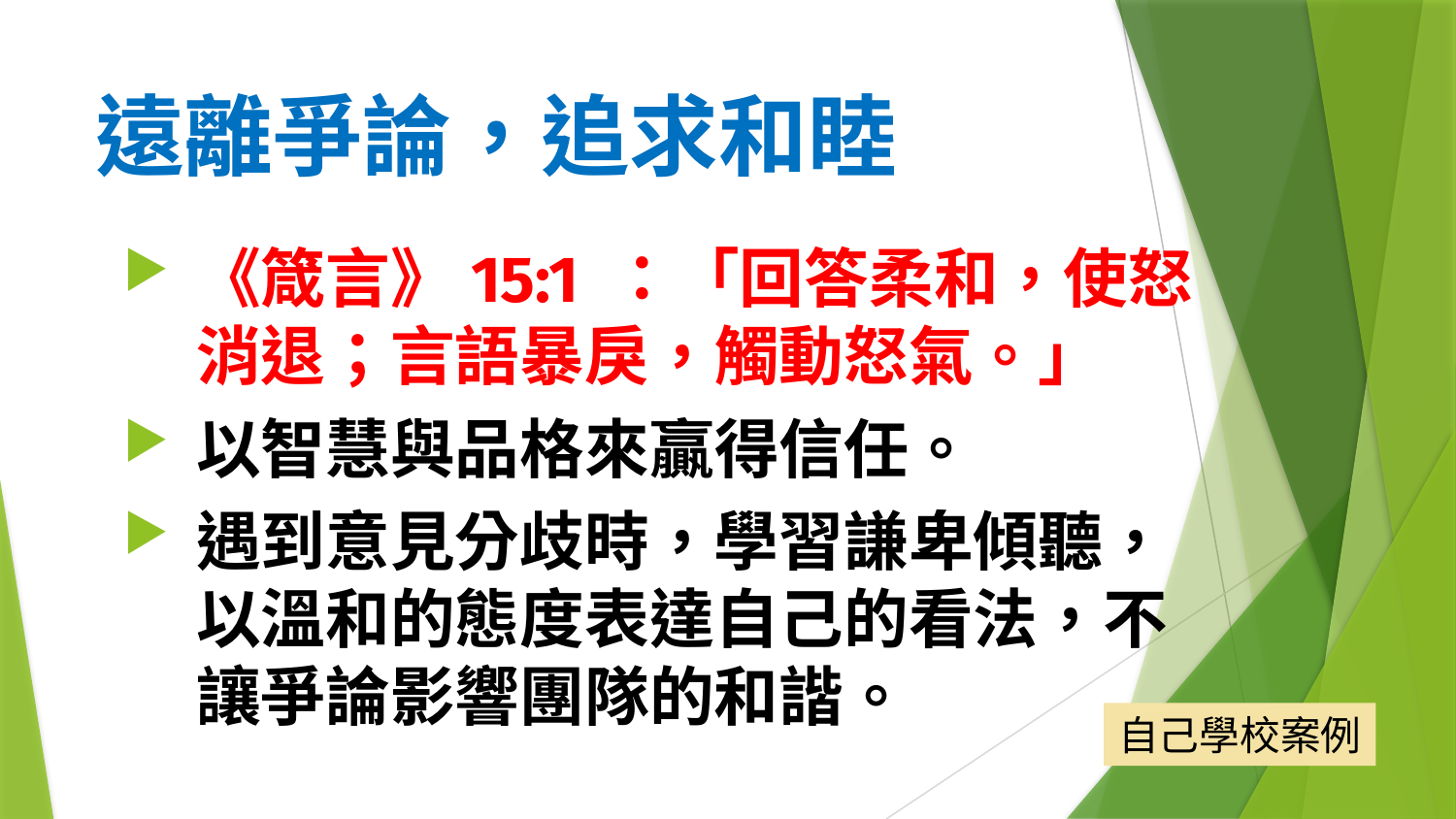

# 遠離爭論，追求和睦
《箴言》15:1 ：「回答柔和，使怒消退；言語暴戾，觸動怒氣。」
以智慧與品格來贏得信任。
遇到意見分歧時，學習謙卑傾聽，以溫和的態度表達自己的看法，不讓爭論影響團隊的和諧。
自己學校案例